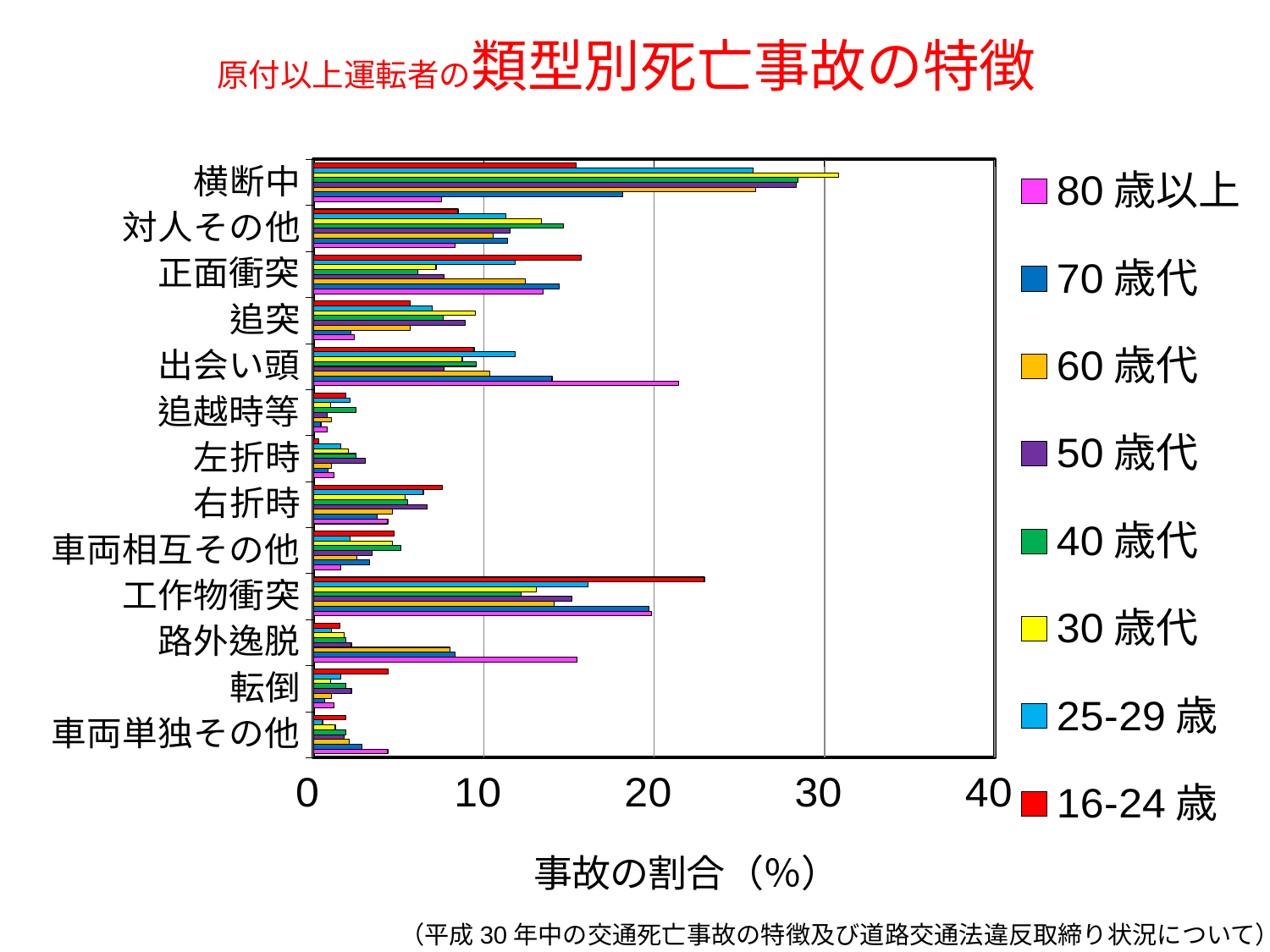

# 原付以上運転者の類型別死亡事故の特徴

### Chart

| Category | 16-24歳 | 25-29歳 | 30歳代 | 40歳代 | 50歳代 | 60歳代 | 70歳代 | 80歳以上 |
|---|---|---|---|---|---|---|---|---|
| 横断中 | 15.40880503144654 | 25.806451612903224 | 30.848329048843187 | 28.435114503816795 | 28.34008097165992 | 25.949367088607595 | 18.161925601750546 | 7.5396825396825395 |
| 対人その他 | 8.49056603773585 | 11.29032258064516 | 13.367609254498714 | 14.694656488549619 | 11.538461538461538 | 10.548523206751055 | 11.37855579868709 | 8.333333333333332 |
| 正面衝突 | 15.723270440251572 | 11.827956989247312 | 7.197943444730077 | 6.106870229007633 | 7.6923076923076925 | 12.447257383966246 | 14.442013129102845 | 13.492063492063492 |
| 追突 | 5.660377358490567 | 6.989247311827956 | 9.511568123393316 | 7.633587786259542 | 8.906882591093117 | 5.69620253164557 | 2.1881838074398248 | 2.380952380952381 |
| 出会い頭 | 9.433962264150944 | 11.827956989247312 | 8.740359897172237 | 9.541984732824428 | 7.6923076923076925 | 10.337552742616033 | 14.00437636761488 | 21.428571428571427 |
| 追越時等 | 1.8867924528301887 | 2.1505376344086025 | 1.0282776349614395 | 2.480916030534351 | 0.8097165991902834 | 1.0548523206751055 | 0.437636761487965 | 0.7936507936507936 |
| 左折時 | 0.3144654088050315 | 1.6129032258064515 | 2.056555269922879 | 2.480916030534351 | 3.0364372469635628 | 1.0548523206751055 | 0.87527352297593 | 1.1904761904761905 |
| 右折時 | 7.547169811320755 | 6.451612903225806 | 5.3984575835475574 | 5.534351145038168 | 6.680161943319838 | 4.641350210970464 | 3.7199124726477026 | 4.365079365079365 |
| 車両相互その他 | 4.716981132075472 | 2.1505376344086025 | 4.627249357326478 | 5.152671755725191 | 3.4412955465587043 | 2.5316455696202533 | 3.282275711159737 | 1.5873015873015872 |
| 工作物衝突 | 22.955974842767297 | 16.129032258064516 | 13.110539845758353 | 12.213740458015266 | 15.182186234817813 | 14.135021097046414 | 19.693654266958426 | 19.841269841269842 |
| 路外逸脱 | 1.5723270440251573 | 1.0752688172043012 | 1.7994858611825193 | 1.9083969465648856 | 2.2267206477732793 | 8.016877637130802 | 8.315098468271334 | 15.476190476190476 |
| 転倒 | 4.40251572327044 | 1.6129032258064515 | 1.0282776349614395 | 1.9083969465648856 | 2.2267206477732793 | 1.0548523206751055 | 0.6564551422319475 | 1.1904761904761905 |
| 車両単独その他 | 1.8867924528301887 | 0.5376344086021506 | 1.2853470437017995 | 1.9083969465648856 | 1.8218623481781375 | 2.109704641350211 | 2.8446389496717726 | 4.365079365079365 |
（平成30年中の交通死亡事故の特徴及び道路交通法違反取締り状況について）